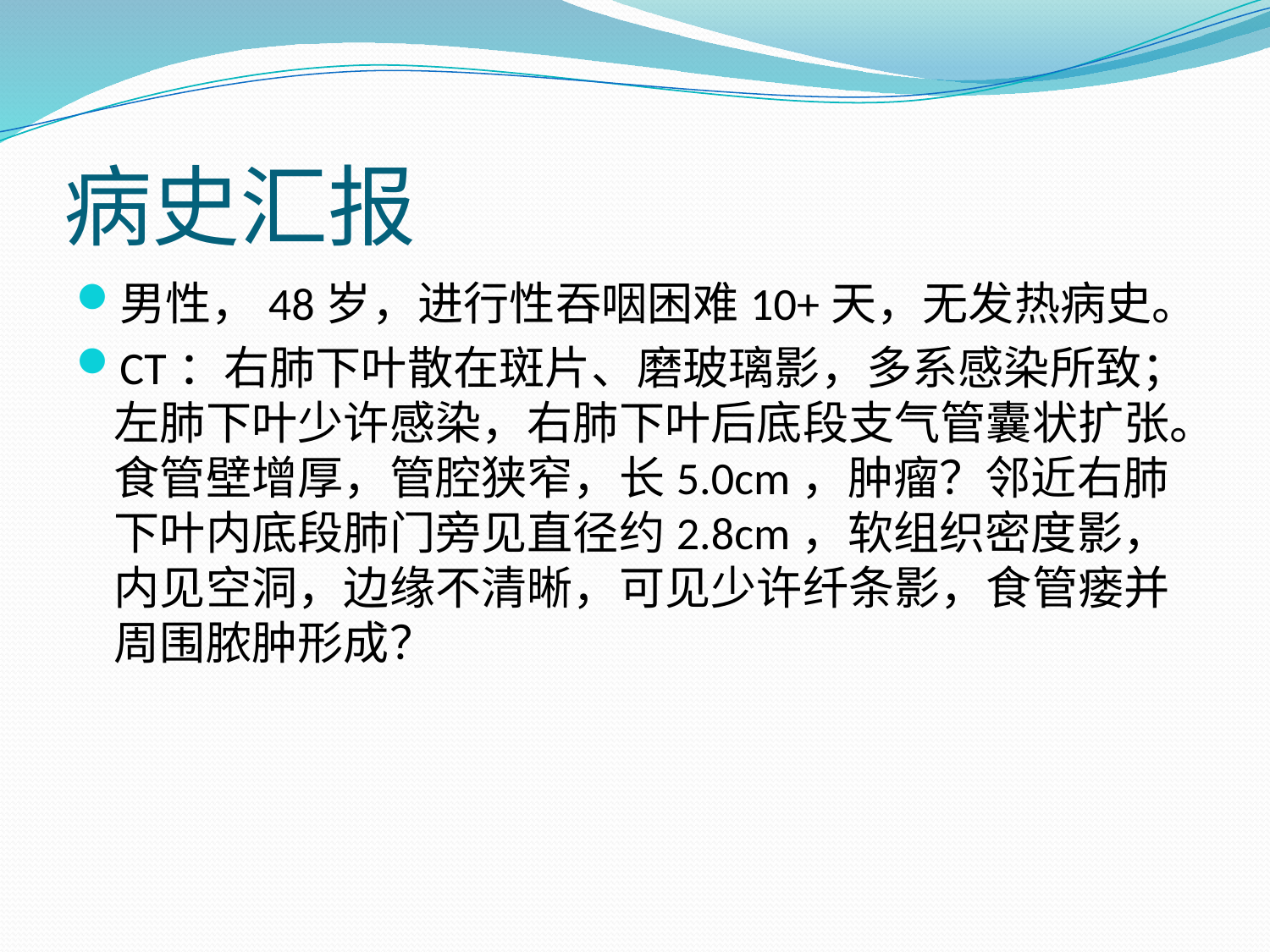

# 病史汇报
男性，48岁，进行性吞咽困难10+天，无发热病史。
CT：右肺下叶散在斑片、磨玻璃影，多系感染所致；左肺下叶少许感染，右肺下叶后底段支气管囊状扩张。食管壁增厚，管腔狭窄，长5.0cm，肿瘤？邻近右肺下叶内底段肺门旁见直径约2.8cm，软组织密度影，内见空洞，边缘不清晰，可见少许纤条影，食管瘘并周围脓肿形成？